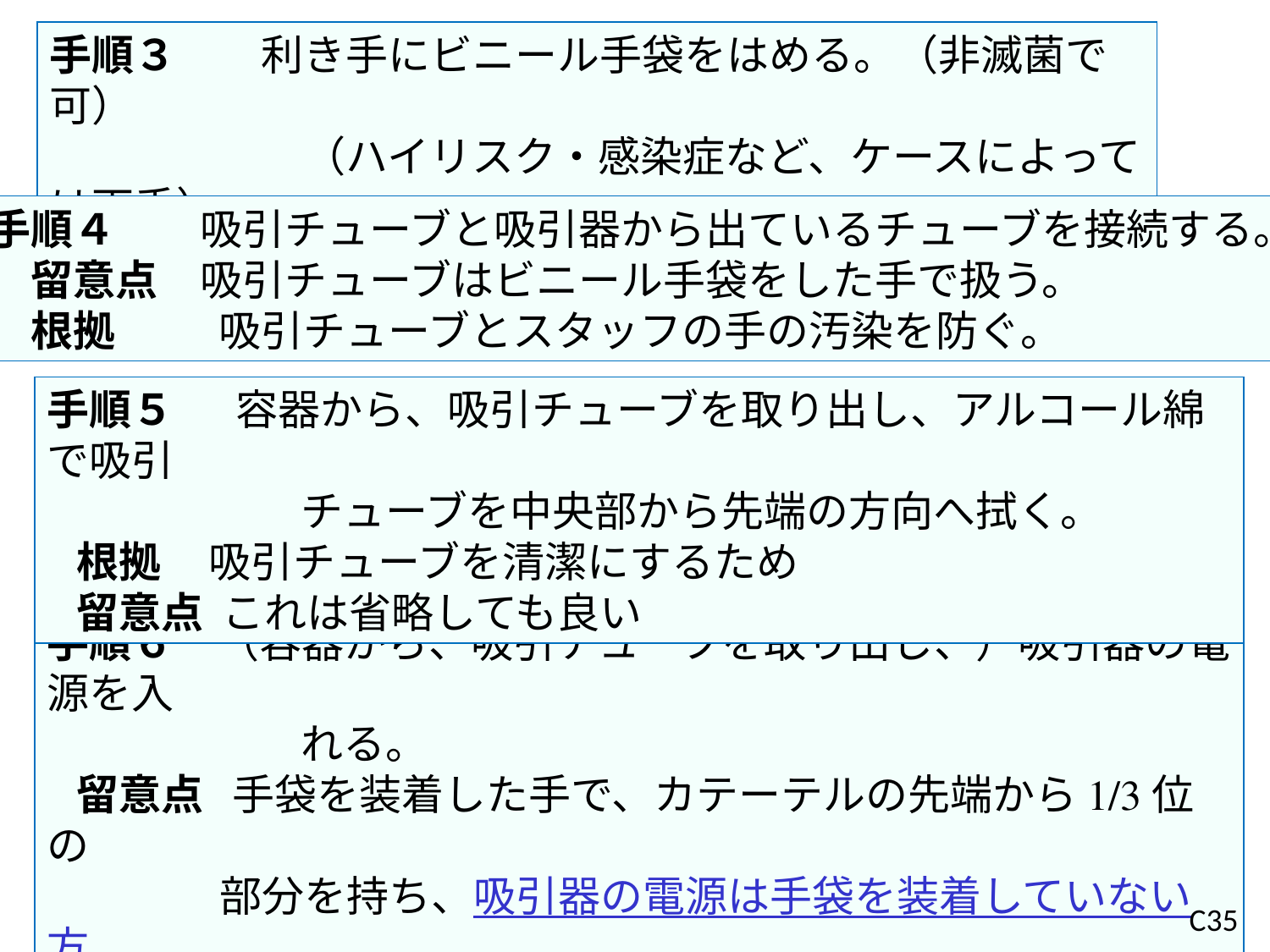

手順３　　利き手にビニール手袋をはめる。（非滅菌で可）
　　　　　　（ハイリスク・感染症など、ケースによっては両手）
　根拠　　スタッフの手の汚染による感染の防止のため。
手順４　　吸引チューブと吸引器から出ているチューブを接続する。
　留意点　吸引チューブはビニール手袋をした手で扱う。
　根拠　 　 吸引チューブとスタッフの手の汚染を防ぐ。
手順５　  容器から、吸引チューブを取り出し、アルコール綿で吸引
　　　　　　チューブを中央部から先端の方向へ拭く。
  根拠     吸引チューブを清潔にするため
  留意点  これは省略しても良い
手順６　（容器から、吸引チューブを取り出し、）吸引器の電源を入
　　　　　　れる。
  留意点   手袋を装着した手で、カテーテルの先端から1/3位の
                 部分を持ち、吸引器の電源は手袋を装着していない方
                 の手で入れる。
  根拠       手袋をした手を清潔に保つため。
C35